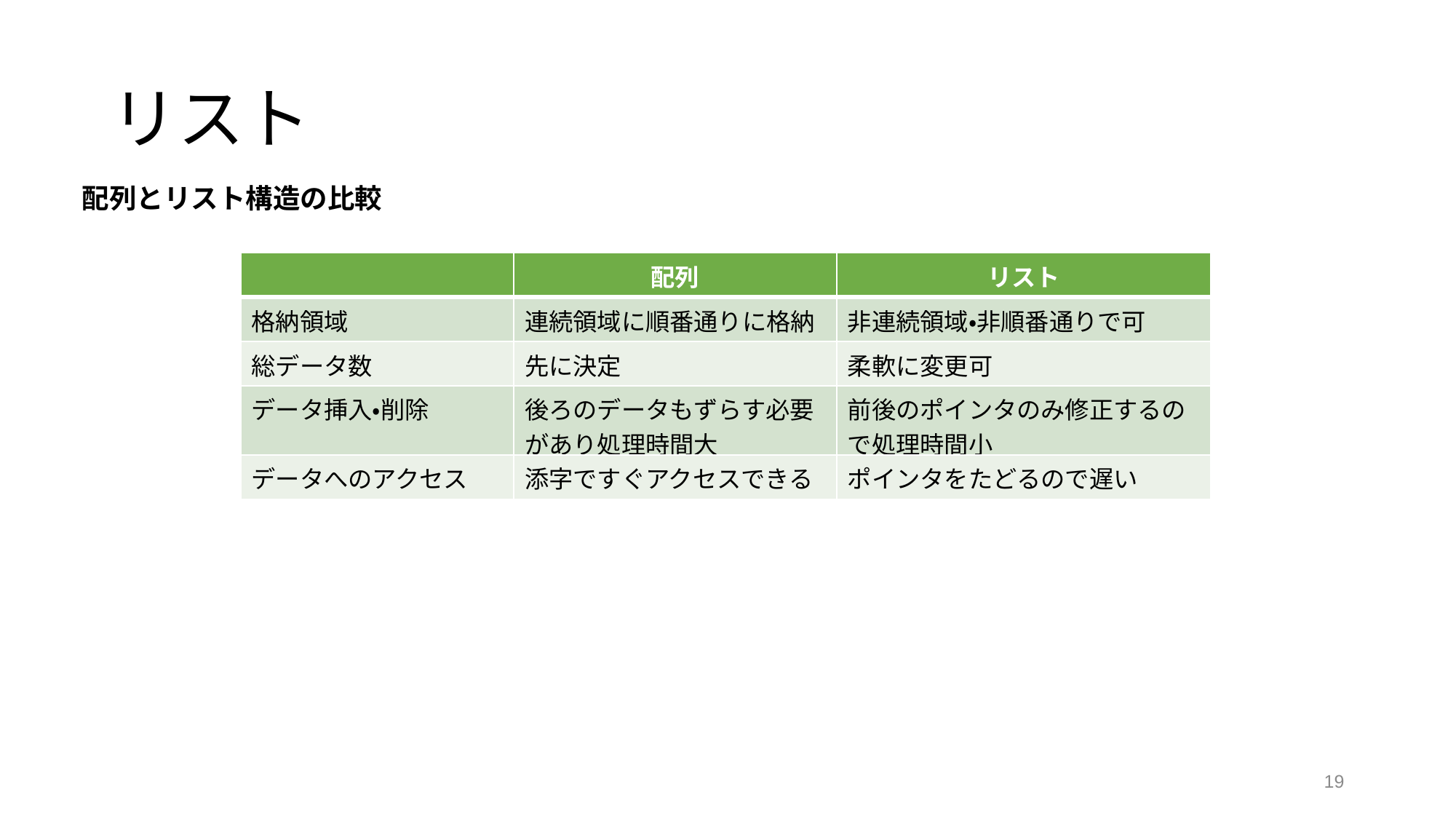

# リスト
配列とリスト構造の比較

|  | 配列 | リスト |
| --- | --- | --- |
| 格納領域 | 連続領域に順番通りに格納 | 非連続領域・非順番通りで可 |
| 総データ数 | 先に決定 | 柔軟に変更可 |
| データ挿入・削除 | 後ろのデータもずらす必要があり処理時間大 | 前後のポインタのみ修正するので処理時間小 |
| データへのアクセス | 添字ですぐアクセスできる | ポインタをたどるので遅い |
19